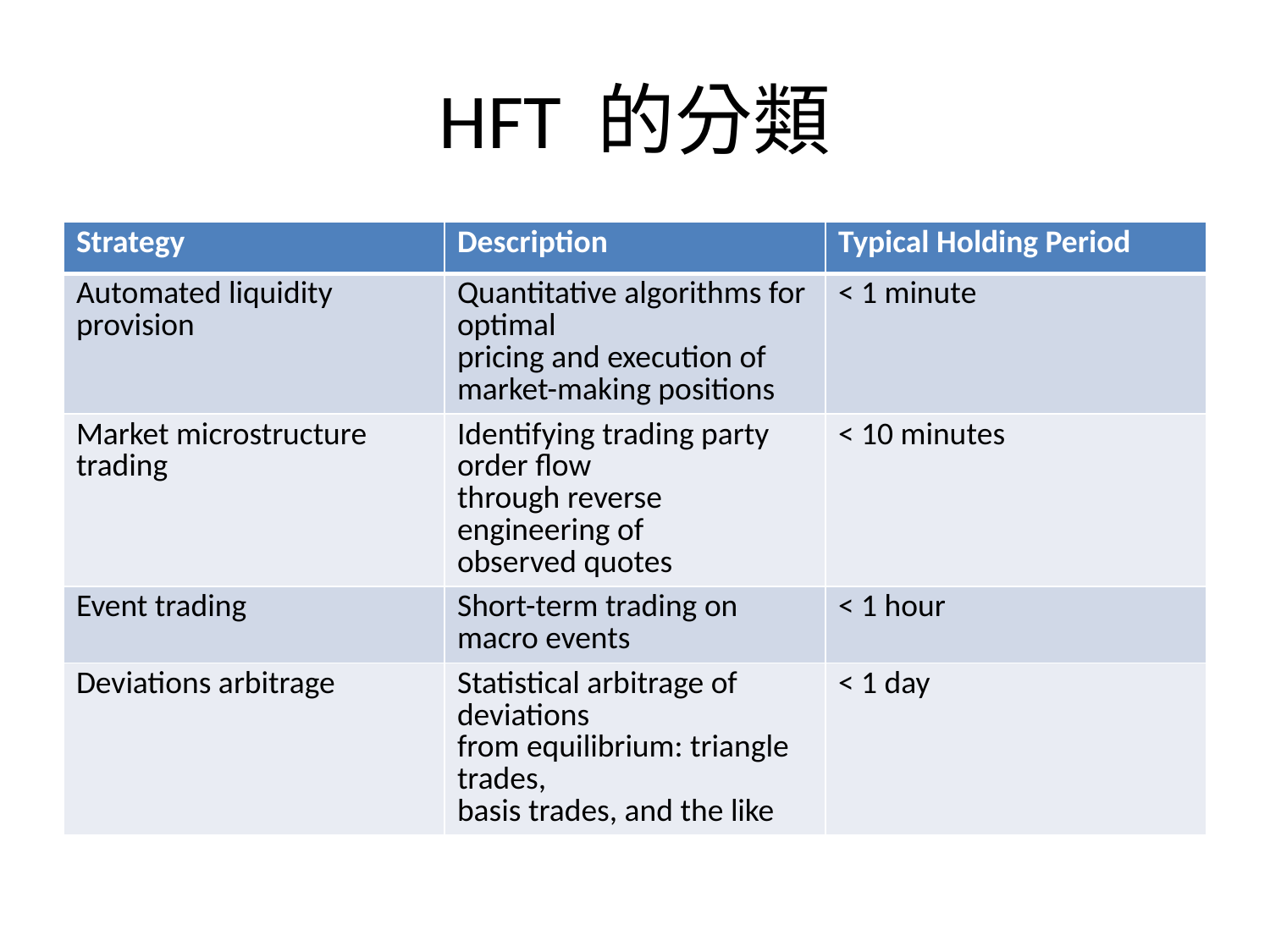

# HFT 的分類
| Strategy | Description | Typical Holding Period |
| --- | --- | --- |
| Automated liquidity provision | Quantitative algorithms for optimal pricing and execution of market-making positions | < 1 minute |
| Market microstructure trading | Identifying trading party order ﬂow through reverse engineering of observed quotes | < 10 minutes |
| Event trading | Short-term trading on macro events | < 1 hour |
| Deviations arbitrage | Statistical arbitrage of deviations from equilibrium: triangle trades, basis trades, and the like | < 1 day |